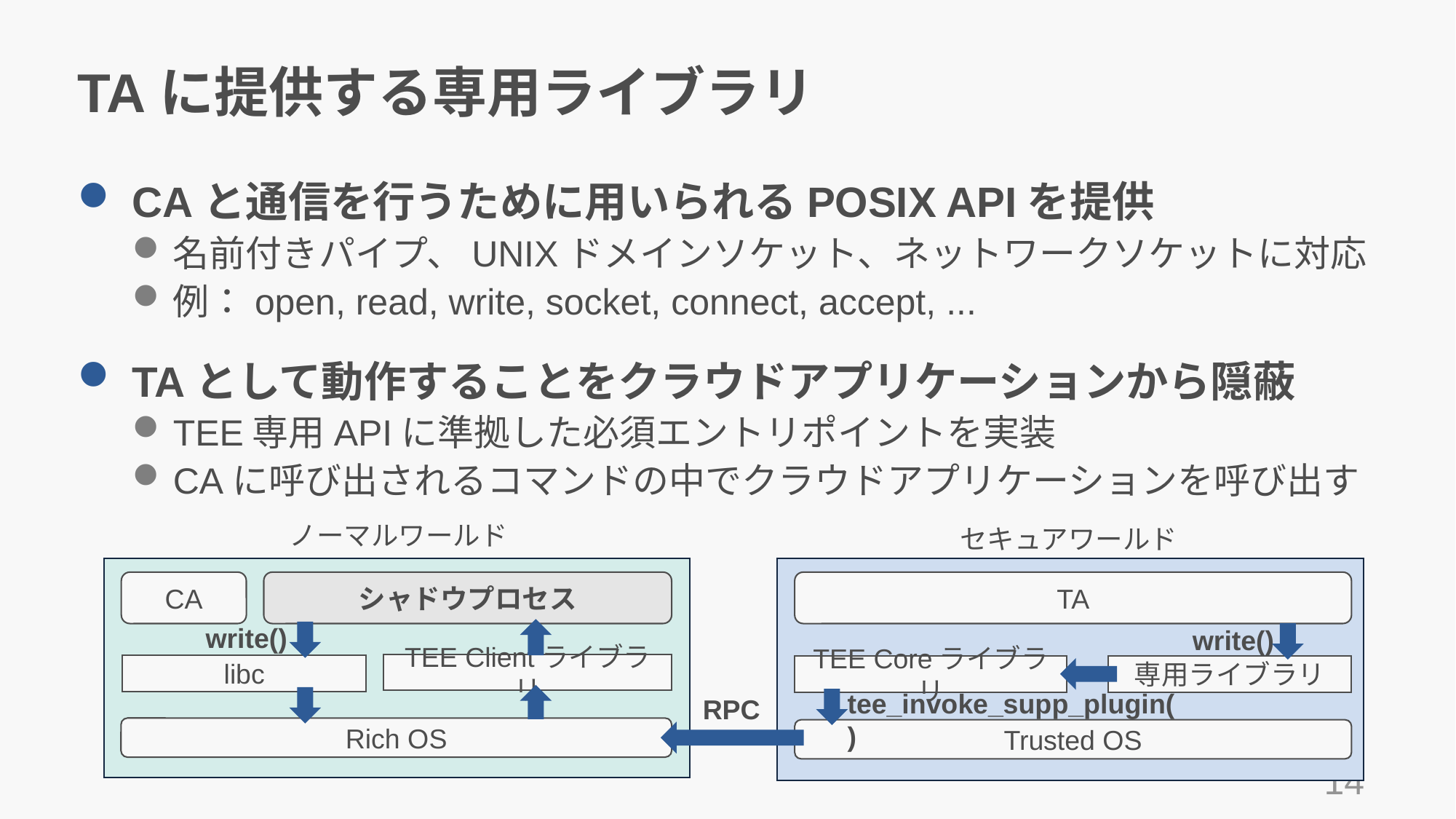

# TAに提供する専用ライブラリ
CAと通信を行うために用いられるPOSIX APIを提供
名前付きパイプ、UNIXドメインソケット、ネットワークソケットに対応
例：open, read, write, socket, connect, accept, ...
TAとして動作することをクラウドアプリケーションから隠蔽
TEE専用APIに準拠した必須エントリポイントを実装
CAに呼び出されるコマンドの中でクラウドアプリケーションを呼び出す
ノーマルワールド
セキュアワールド

TA
シャドウプロセス
CA
write()
write()

TEE Clientライブラリ
libc
TEE Coreライブラリ
専用ライブラリ

tee_invoke_supp_plugin()

RPC

Rich OS
Trusted OS